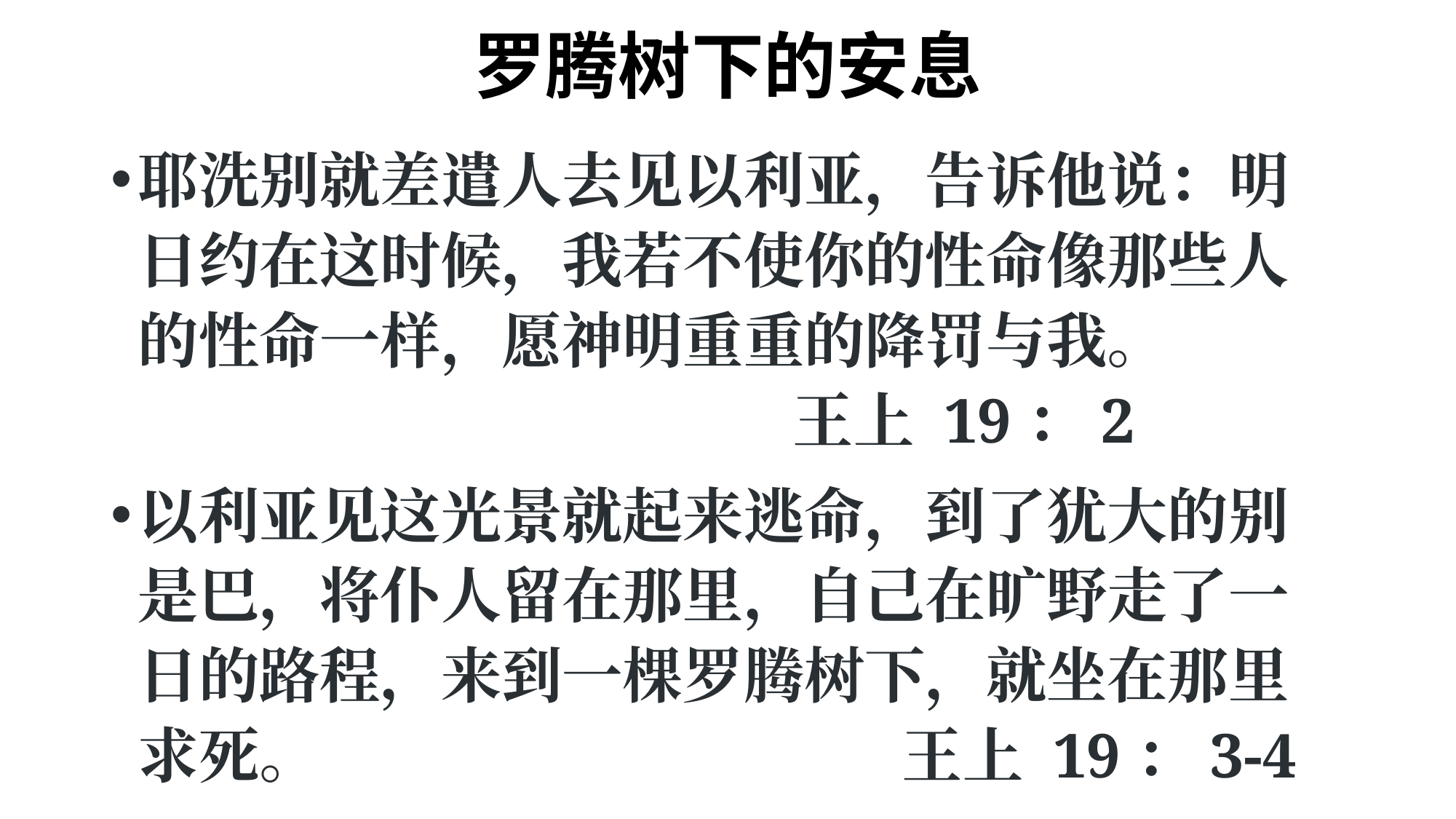

# 罗腾树下的安息
耶洗别就差遣人去见以利亚，告诉他说：明日约在这时候，我若不使你的性命像那些人的性命一样，愿神明重重的降罚与我。 								王上 19：2
以利亚见这光景就起来逃命，到了犹大的别是巴，将仆人留在那里，自己在旷野走了一日的路程，来到一棵罗腾树下，就坐在那里求死。						王上 19：3-4